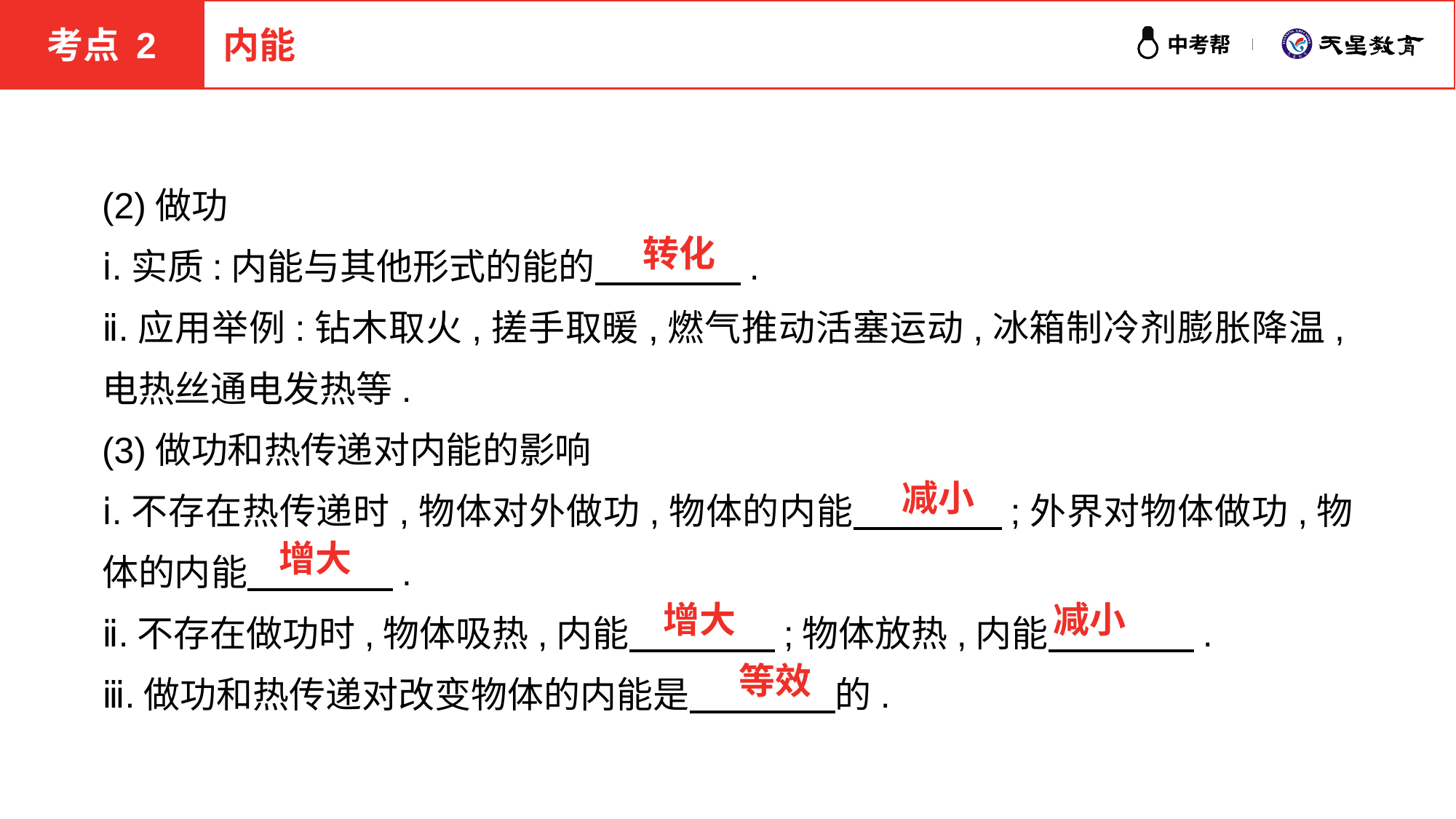

考点 2
内能
(2)做功
ⅰ.实质:内能与其他形式的能的　　　　.
ⅱ.应用举例:钻木取火,搓手取暖,燃气推动活塞运动,冰箱制冷剂膨胀降温,电热丝通电发热等.
(3)做功和热传递对内能的影响
ⅰ.不存在热传递时,物体对外做功,物体的内能　　　　;外界对物体做功,物体的内能　　　　.
ⅱ.不存在做功时,物体吸热,内能　　　　;物体放热,内能　　　　.
ⅲ.做功和热传递对改变物体的内能是　　　　的.
转化
减小
增大
增大
减小
等效